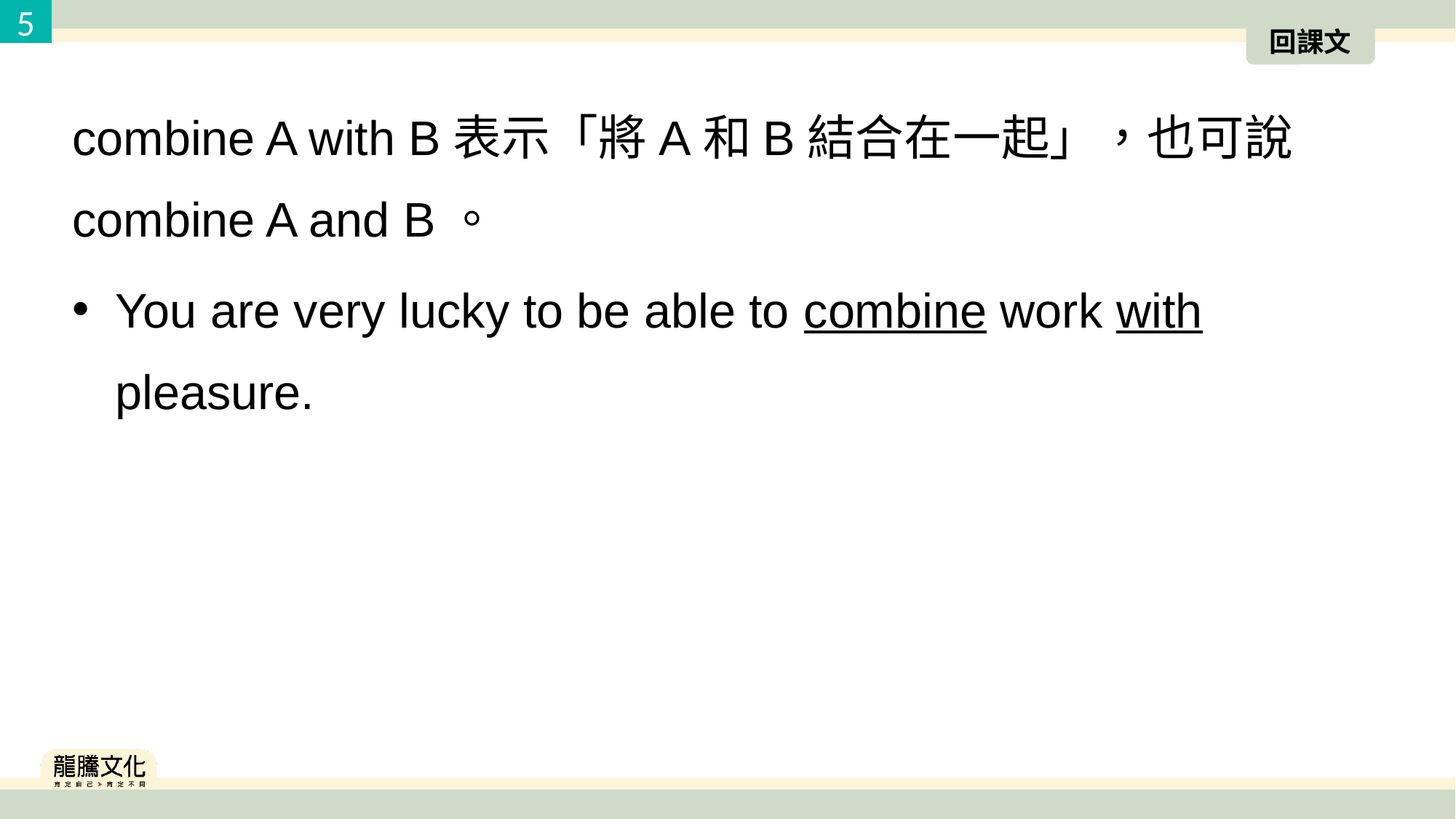

5
回課文
combine A with B表示「將A和B結合在一起」，也可說combine A and B。
You are very lucky to be able to combine work with pleasure.